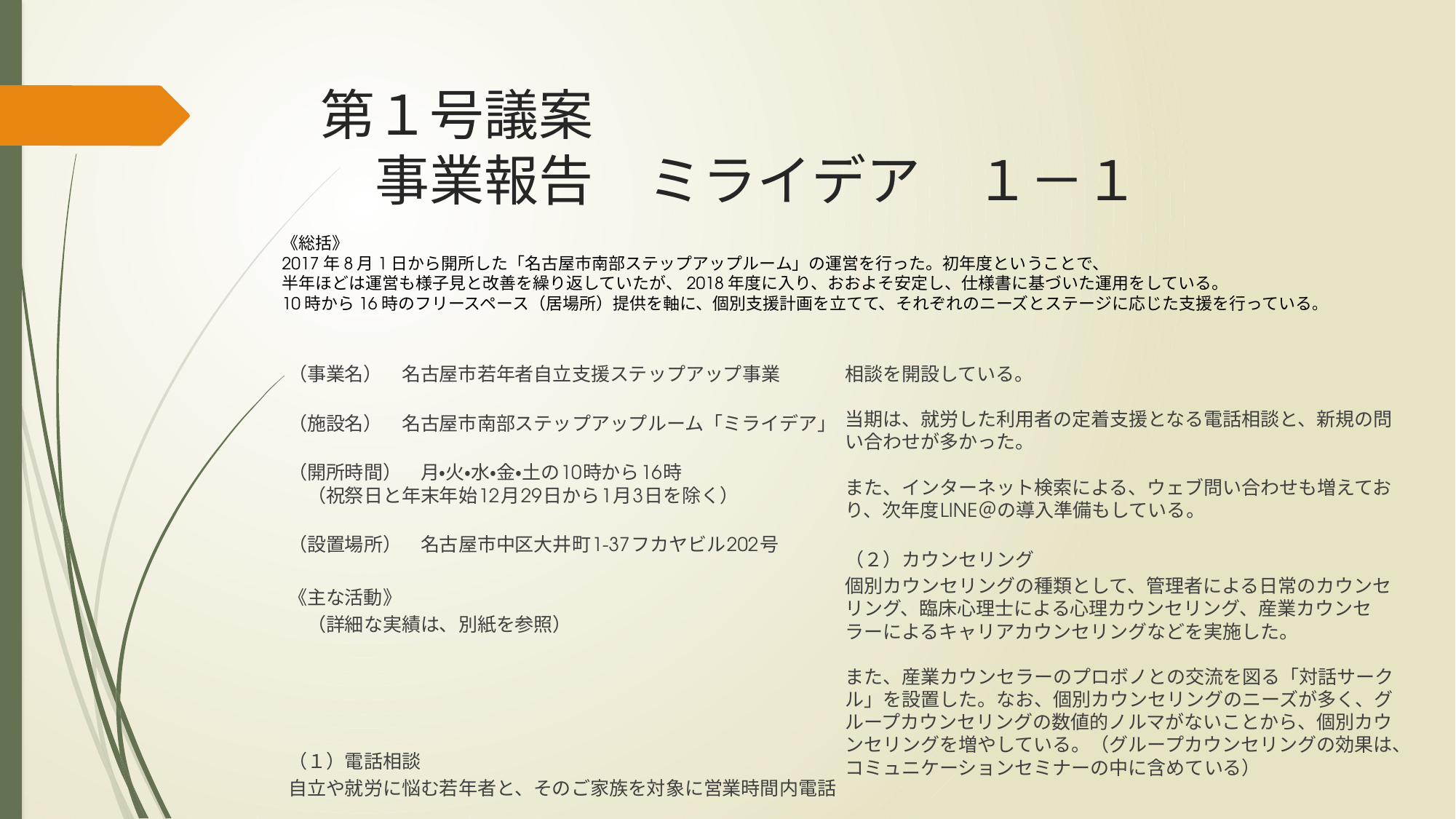

# 第１号議案 　事業報告　ミライデア　１－１
《総括》
2017年8月1日から開所した「名古屋市南部ステップアップルーム」の運営を行った。初年度ということで、
半年ほどは運営も様子見と改善を繰り返していたが、2018年度に入り、おおよそ安定し、仕様書に基づいた運用をしている。
10時から16時のフリースペース（居場所）提供を軸に、個別支援計画を立てて、それぞれのニーズとステージに応じた支援を行っている。

（事業名）　名古屋市若年者自立支援ステップアップ事業
（施設名）　名古屋市南部ステップアップルーム「ミライデア」
（開所時間）　月・火・水・金・土の10時から16時
　（祝祭日と年末年始12月29日から1月3日を除く）
（設置場所）　名古屋市中区大井町1-37フカヤビル202号

《主な活動》
　（詳細な実績は、別紙を参照）

（１）電話相談
自立や就労に悩む若年者と、そのご家族を対象に営業時間内電話相談を開設している。
当期は、就労した利用者の定着支援となる電話相談と、新規の問い合わせが多かった。
また、インターネット検索による、ウェブ問い合わせも増えており、次年度LINE＠の導入準備もしている。
（２）カウンセリング
個別カウンセリングの種類として、管理者による日常のカウンセリング、臨床心理士による心理カウンセリング、産業カウンセラーによるキャリアカウンセリングなどを実施した。
また、産業カウンセラーのプロボノとの交流を図る「対話サークル」を設置した。なお、個別カウンセリングのニーズが多く、グループカウンセリングの数値的ノルマがないことから、個別カウンセリングを増やしている。（グループカウンセリングの効果は、コミュニケーションセミナーの中に含めている）